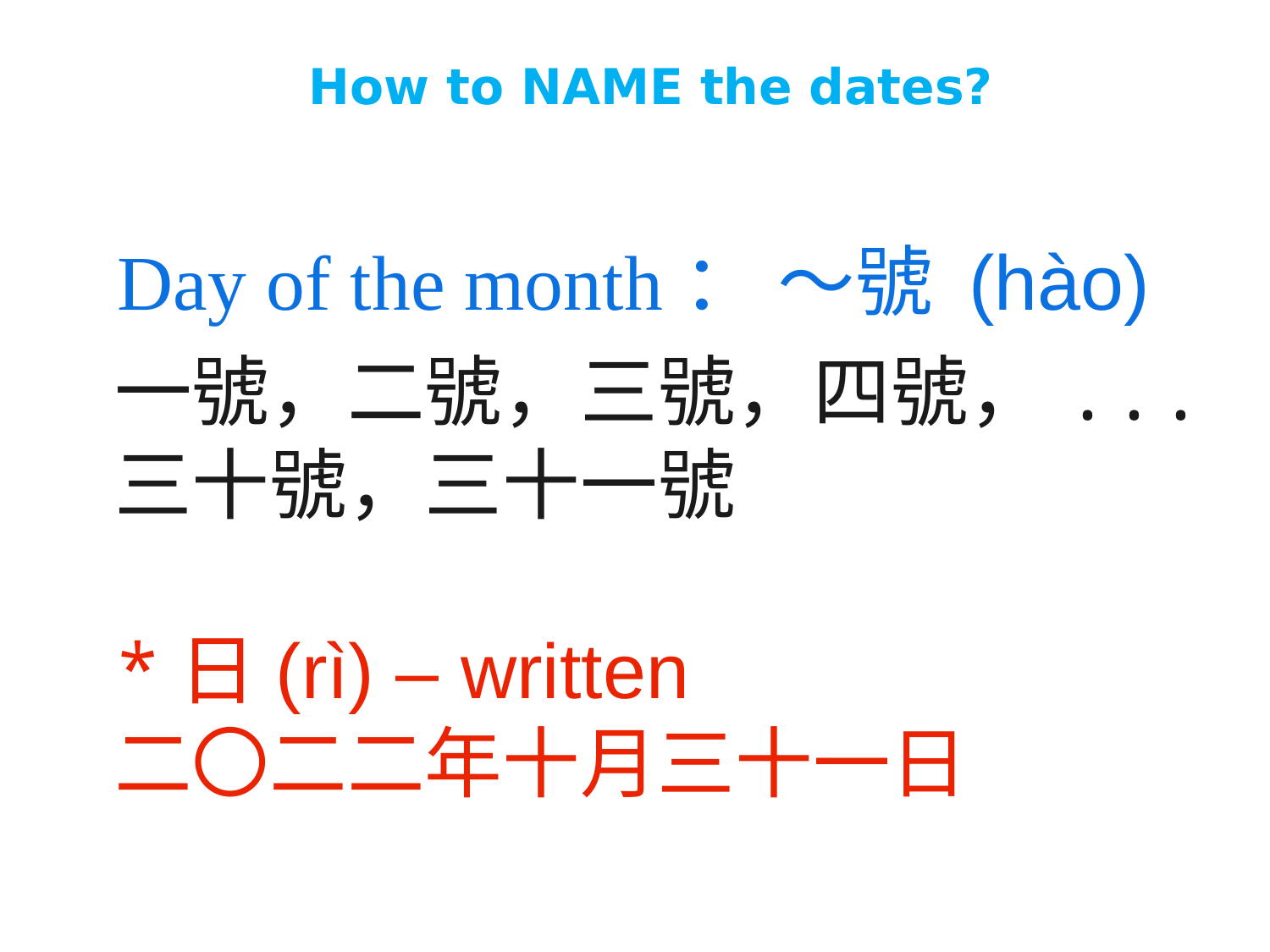

# How to NAME the dates?
Day of the month： ～號 (hào)
一號，二號，三號，四號，...
三十號，三十一號

*日(rì) – written
二〇二二年十月三十一日